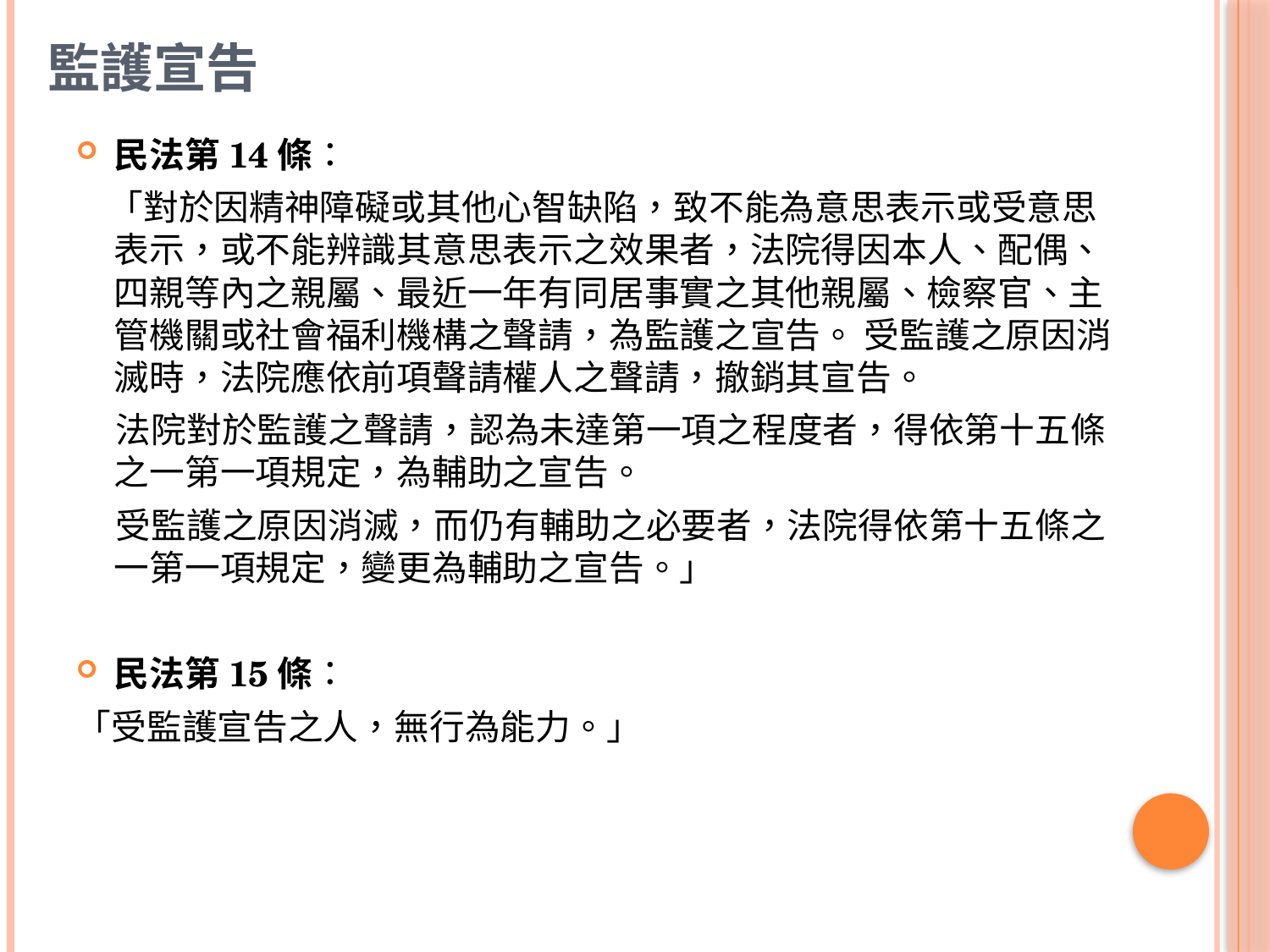

# 監護宣告
民法第14條：
   「對於因精神障礙或其他心智缺陷，致不能為意思表示或受意思表示，或不能辨識其意思表示之效果者，法院得因本人、配偶、四親等內之親屬、最近一年有同居事實之其他親屬、檢察官、主管機關或社會福利機構之聲請，為監護之宣告。 受監護之原因消滅時，法院應依前項聲請權人之聲請，撤銷其宣告。
    法院對於監護之聲請，認為未達第一項之程度者，得依第十五條之一第一項規定，為輔助之宣告。
    受監護之原因消滅，而仍有輔助之必要者，法院得依第十五條之一第一項規定，變更為輔助之宣告。」

民法第15條：
「受監護宣告之人，無行為能力。」